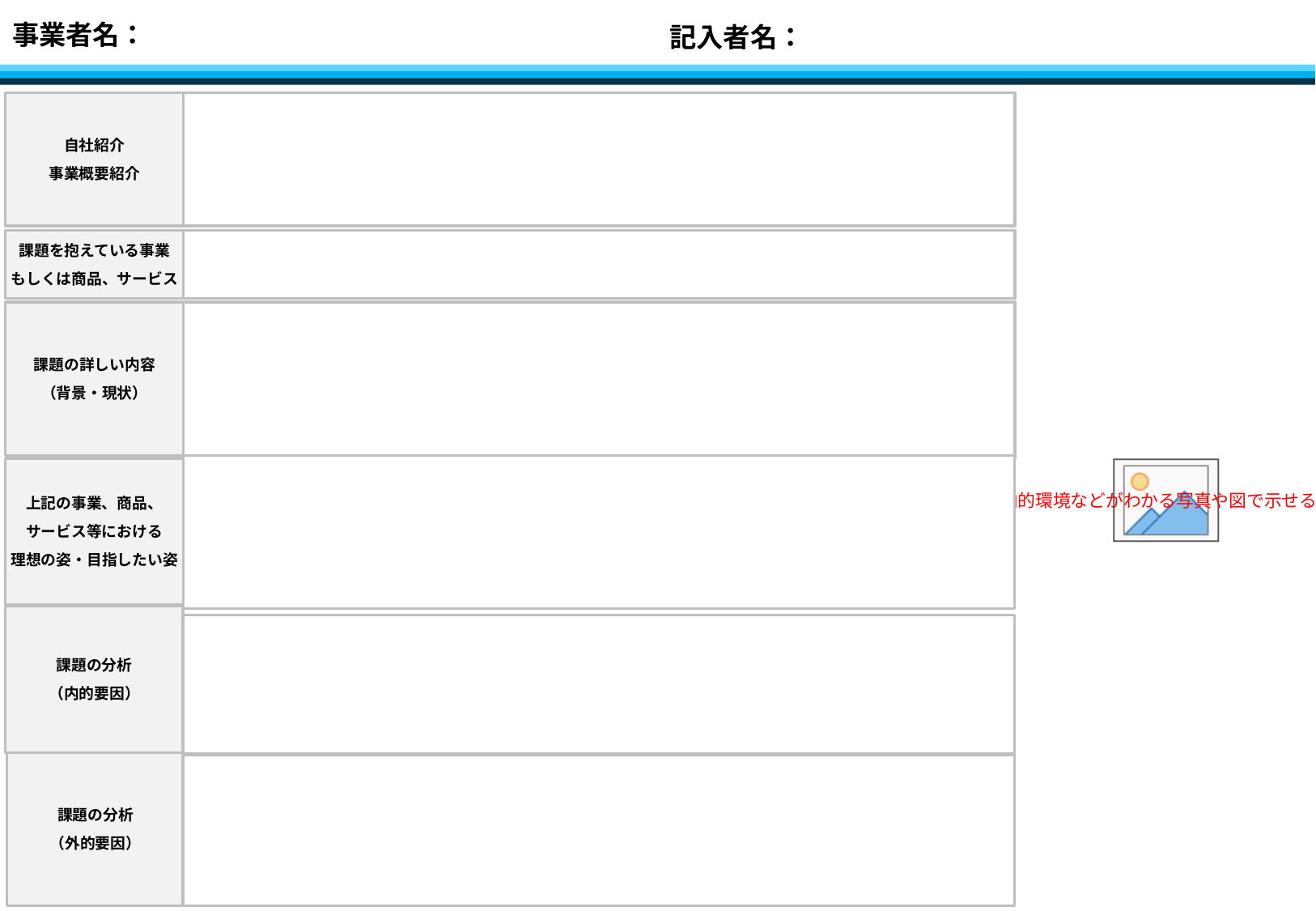

# 事業者名：
記入者名：

※課題を抱えている自社の商品や内的環境などがわかる写真や図で示せるものがあれば貼り付けてください。
自社紹介
事業概要紹介

課題を抱えている事業
もしくは商品、サービス

課題の詳しい内容
（背景・現状）

上記の事業、商品、
サービス等における
理想の姿・目指したい姿
課題の分析
（内的要因）

課題の分析
（外的要因）